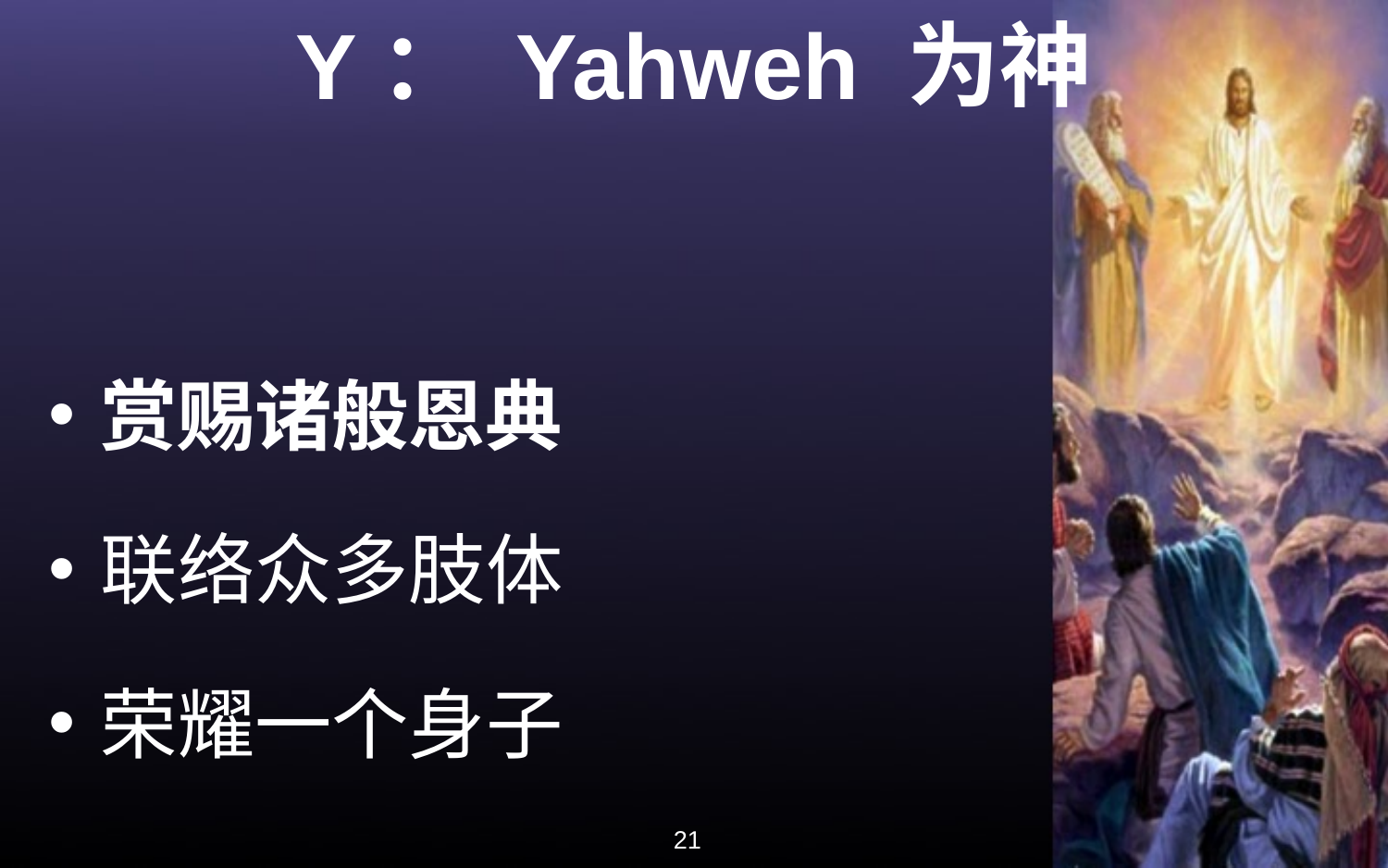

# Y： Yahweh 为神
赏赐诸般恩典
联络众多肢体
荣耀一个身子
21